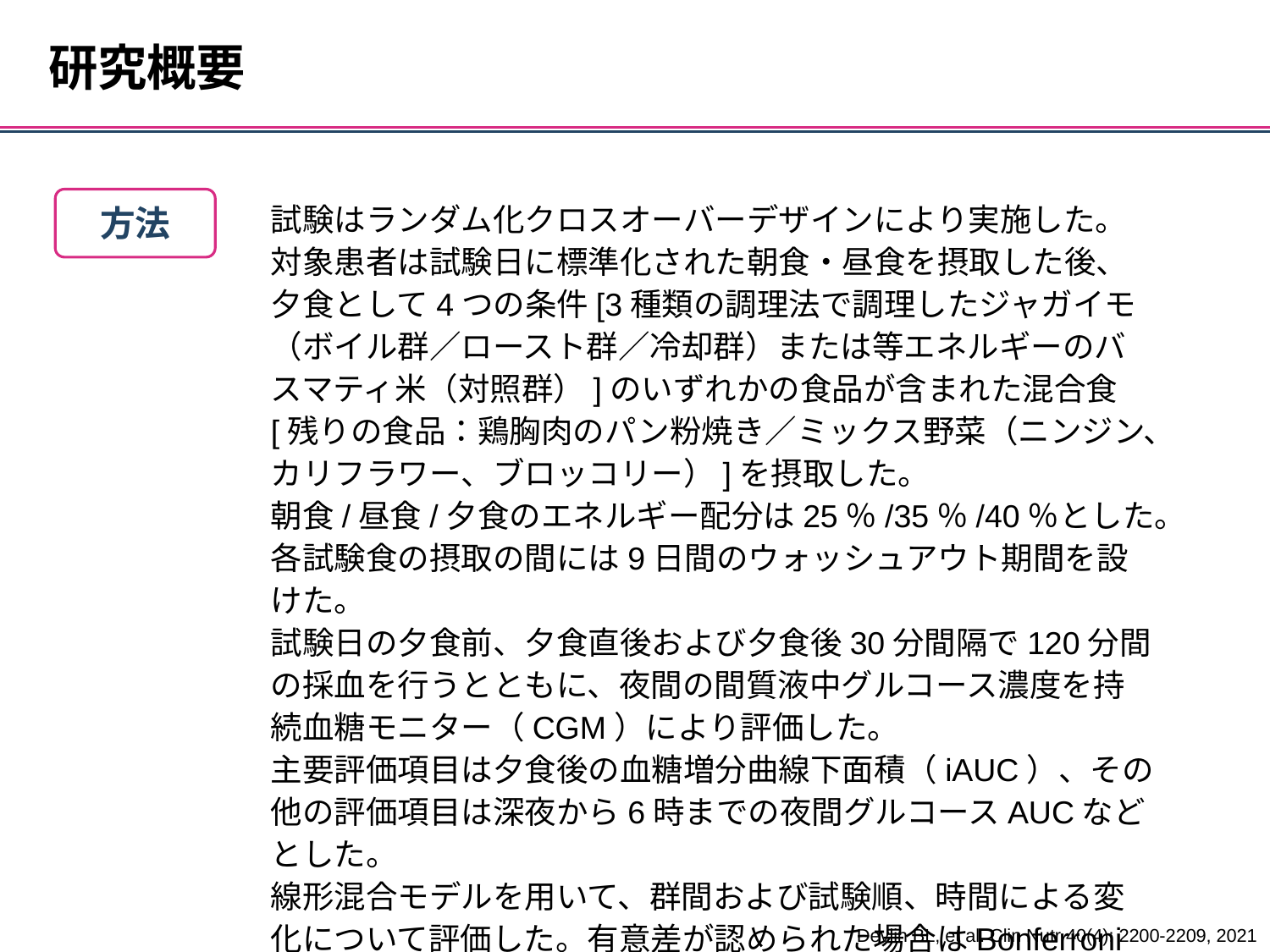

研究概要

方法
試験はランダム化クロスオーバーデザインにより実施した。
対象患者は試験日に標準化された朝食・昼食を摂取した後、夕食として4つの条件[3種類の調理法で調理したジャガイモ（ボイル群／ロースト群／冷却群）または等エネルギーのバスマティ米（対照群）]のいずれかの食品が含まれた混合食[残りの食品：鶏胸肉のパン粉焼き／ミックス野菜（ニンジン、カリフラワー、ブロッコリー）]を摂取した。
朝食/昼食/夕食のエネルギー配分は25％/35％/40％とした。
各試験食の摂取の間には9日間のウォッシュアウト期間を設けた。
試験日の夕食前、夕食直後および夕食後30分間隔で120分間の採血を行うとともに、夜間の間質液中グルコース濃度を持続血糖モニター（CGM）により評価した。
主要評価項目は夕食後の血糖増分曲線下面積（iAUC）、その他の評価項目は深夜から6時までの夜間グルコースAUCなどとした。
線形混合モデルを用いて、群間および試験順、時間による変化について評価した。有意差が認められた場合はBonferroni補正を用いてpost hoc検定を実施した。
Devlin BL, et al. Clin Nutr 40(4): 2200-2209, 2021